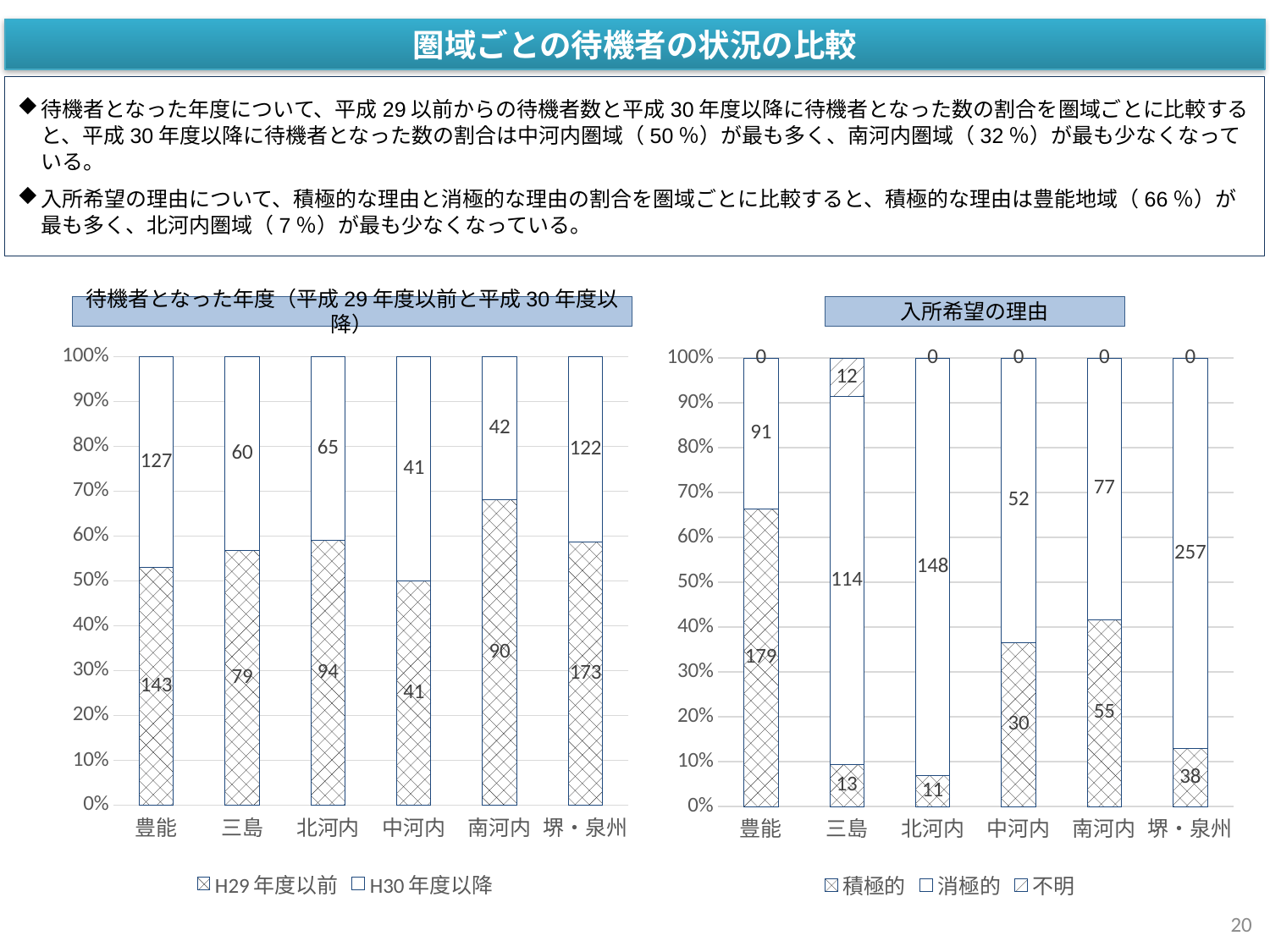

圏域ごとの待機者の状況の比較
待機者となった年度について、平成29以前からの待機者数と平成30年度以降に待機者となった数の割合を圏域ごとに比較すると、平成30年度以降に待機者となった数の割合は中河内圏域（50％）が最も多く、南河内圏域（32％）が最も少なくなっている。
入所希望の理由について、積極的な理由と消極的な理由の割合を圏域ごとに比較すると、積極的な理由は豊能地域（66％）が最も多く、北河内圏域（7％）が最も少なくなっている。
待機者となった年度（平成29年度以前と平成30年度以降）
入所希望の理由

### Chart

| Category | H29年度以前 | H30年度以降 |
|---|---|---|
| 豊能 | 143.0 | 127.0 |
| 三島 | 79.0 | 60.0 |
| 北河内 | 94.0 | 65.0 |
| 中河内 | 41.0 | 41.0 |
| 南河内 | 90.0 | 42.0 |
| 堺・泉州 | 173.0 | 122.0 |

### Chart

| Category | 積極的 | 消極的 | 不明 |
|---|---|---|---|
| 豊能 | 179.0 | 91.0 | 0.0 |
| 三島 | 13.0 | 114.0 | 12.0 |
| 北河内 | 11.0 | 148.0 | 0.0 |
| 中河内 | 30.0 | 52.0 | 0.0 |
| 南河内 | 55.0 | 77.0 | 0.0 |
| 堺・泉州 | 38.0 | 257.0 | 0.0 |
20